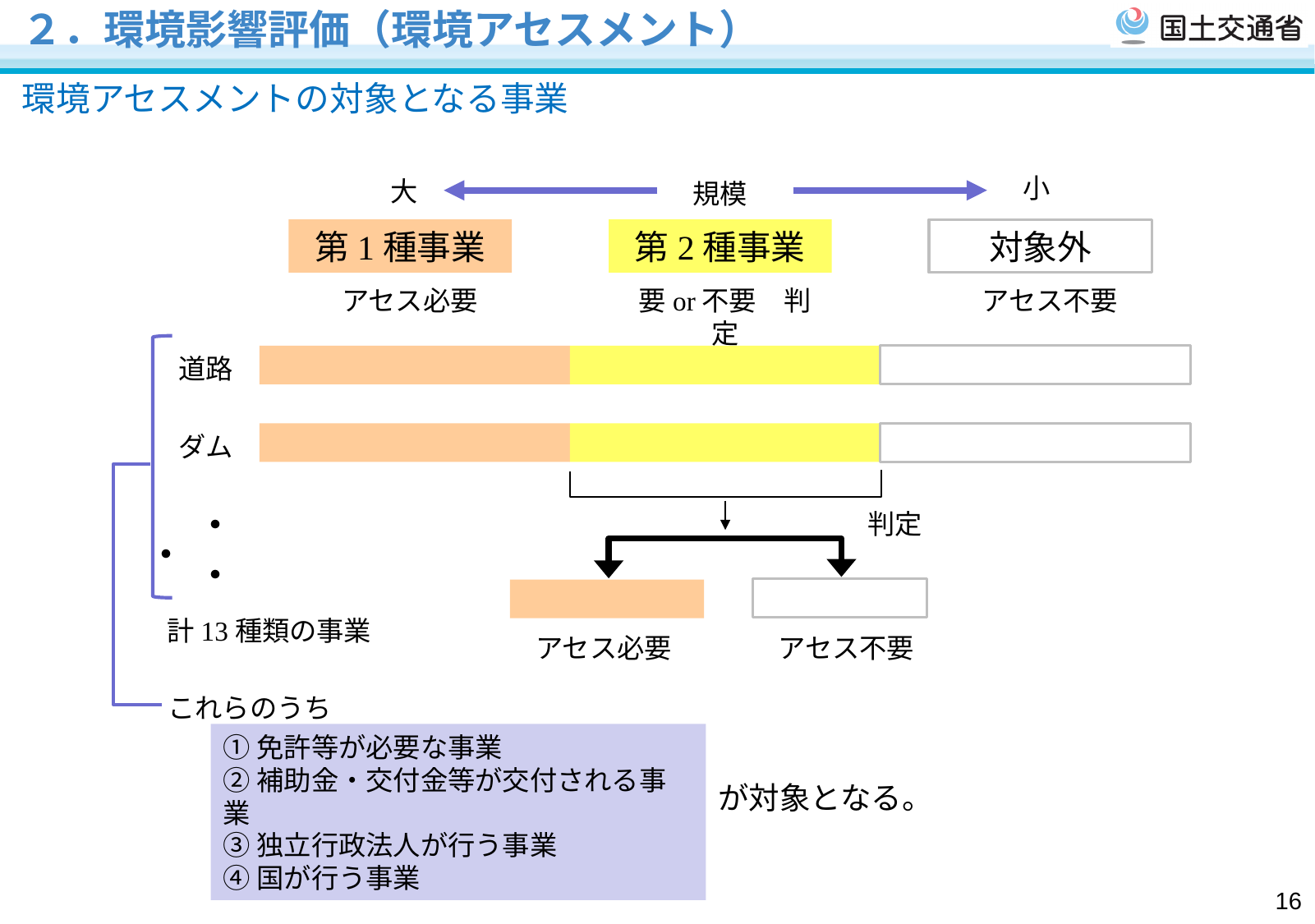

２．環境影響評価（環境アセスメント）
環境アセスメントの対象となる事業
小
大
規模
第1種事業
第2種事業
対象外
アセス必要
要or不要　判定
アセス不要

道路

ダム

・ ・ ・
判定

計13種類の事業
アセス必要
アセス不要
これらのうち
①免許等が必要な事業
②補助金・交付金等が交付される事業
③独立行政法人が行う事業
④国が行う事業
が対象となる。
16